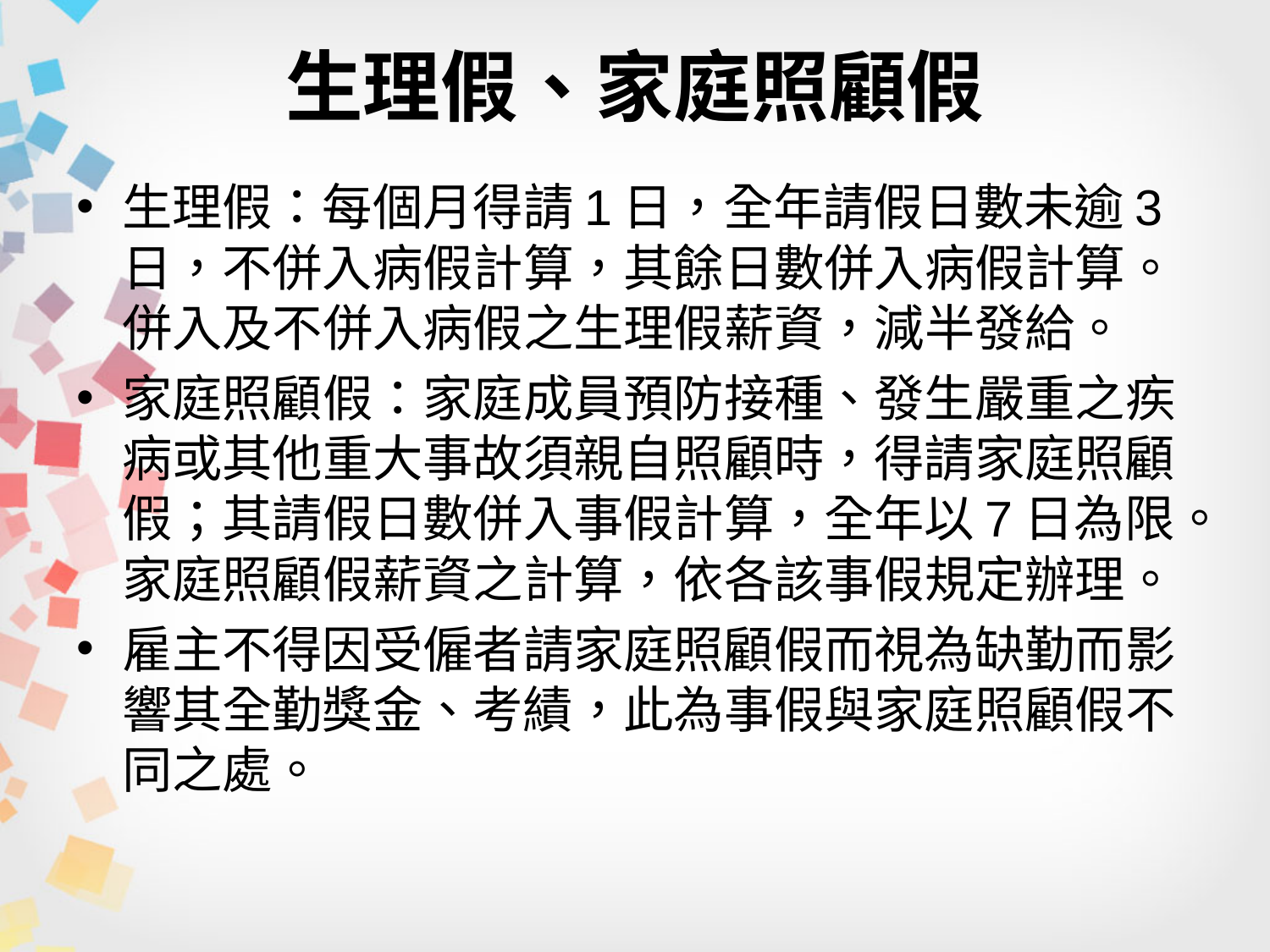

# 生理假、家庭照顧假
生理假：每個月得請1日，全年請假日數未逾3日，不併入病假計算，其餘日數併入病假計算。併入及不併入病假之生理假薪資，減半發給。
家庭照顧假：家庭成員預防接種、發生嚴重之疾病或其他重大事故須親自照顧時，得請家庭照顧假；其請假日數併入事假計算，全年以7日為限。家庭照顧假薪資之計算，依各該事假規定辦理。
雇主不得因受僱者請家庭照顧假而視為缺勤而影響其全勤獎金、考績，此為事假與家庭照顧假不同之處。